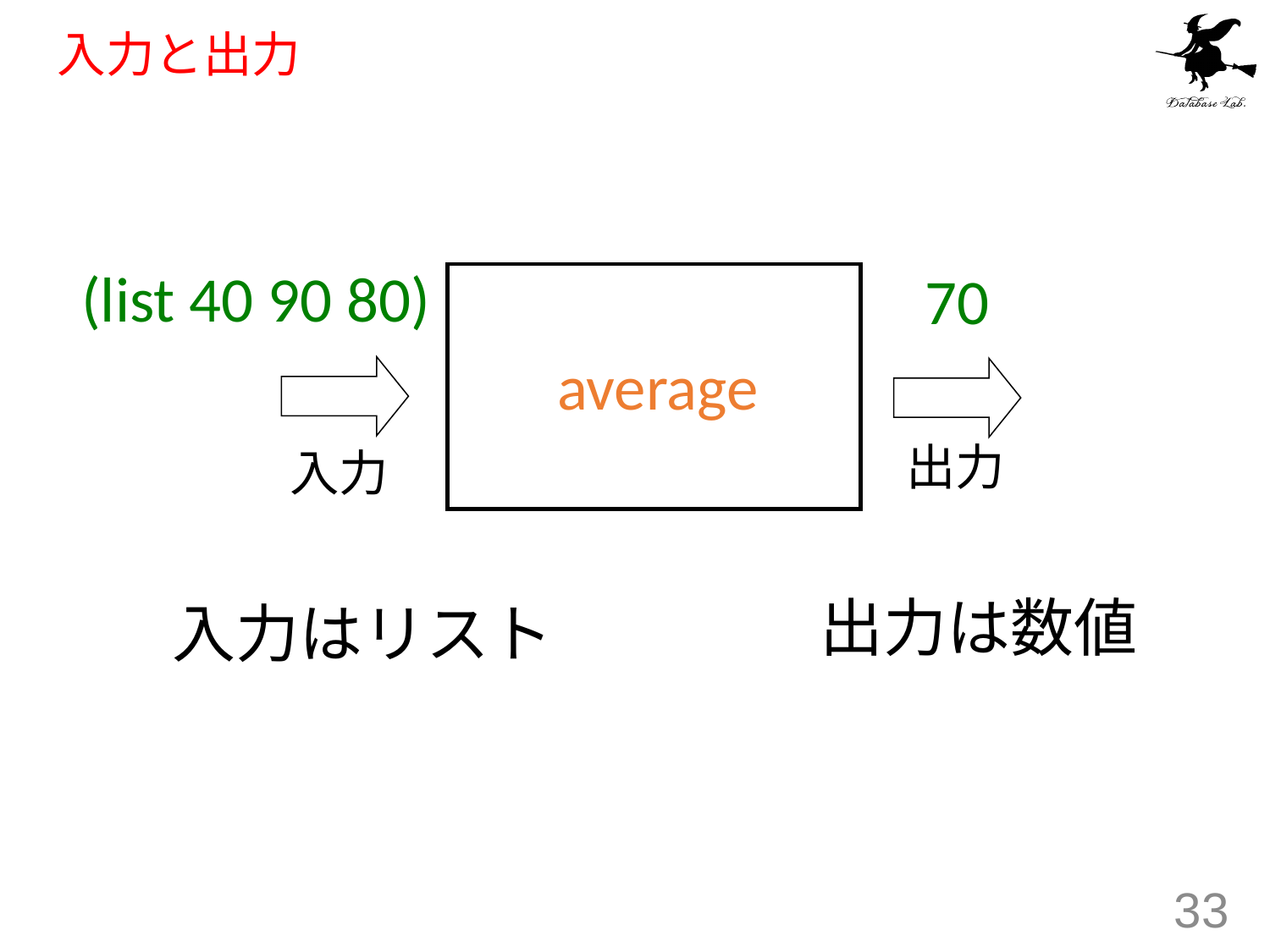

# 入力と出力
(list 40 90 80)
70

average

出力
入力
出力は数値
入力はリスト
33